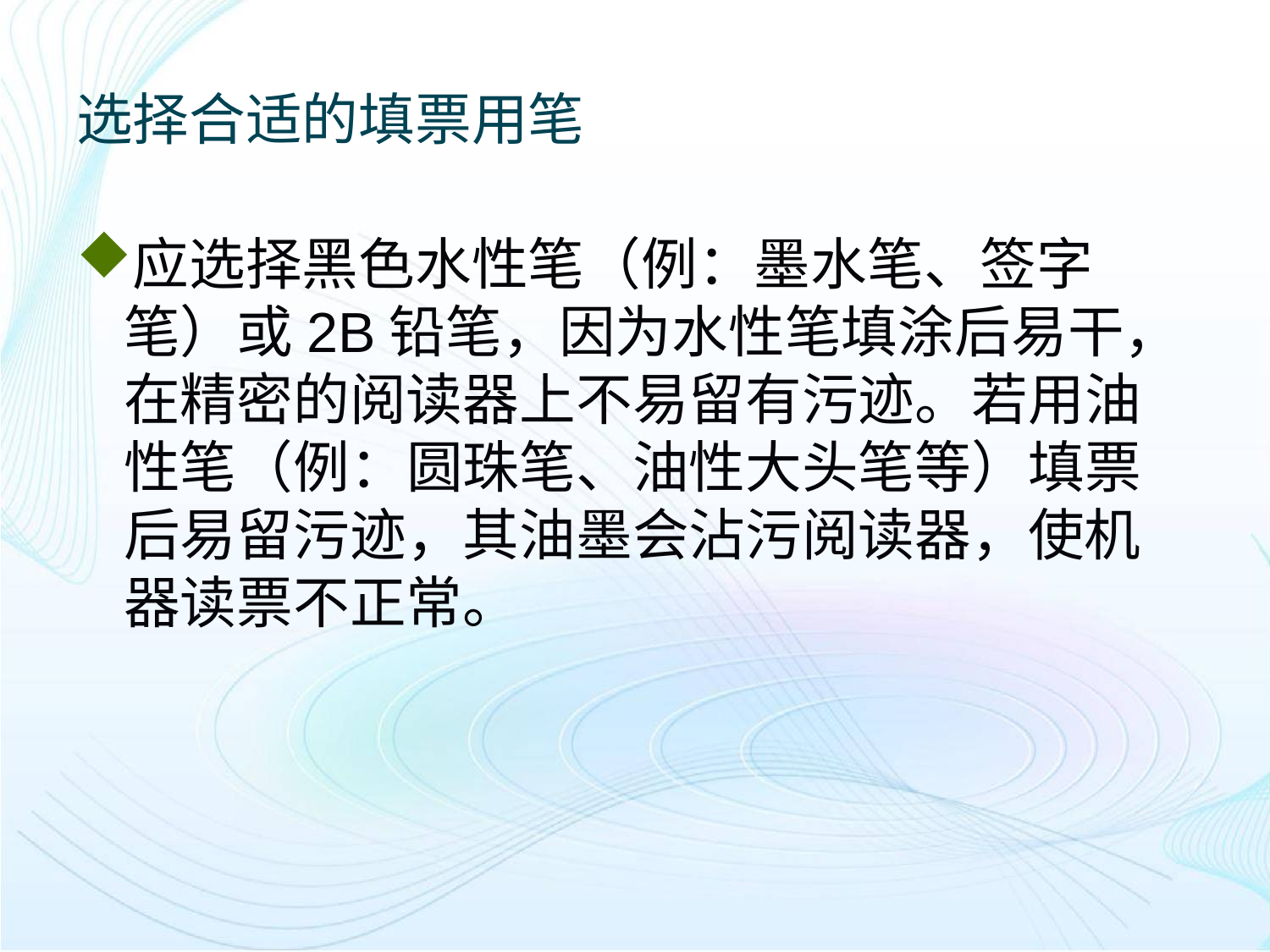

# 选择合适的填票用笔
应选择黑色水性笔（例：墨水笔、签字笔）或2B铅笔，因为水性笔填涂后易干，在精密的阅读器上不易留有污迹。若用油性笔（例：圆珠笔、油性大头笔等）填票后易留污迹，其油墨会沾污阅读器，使机器读票不正常。